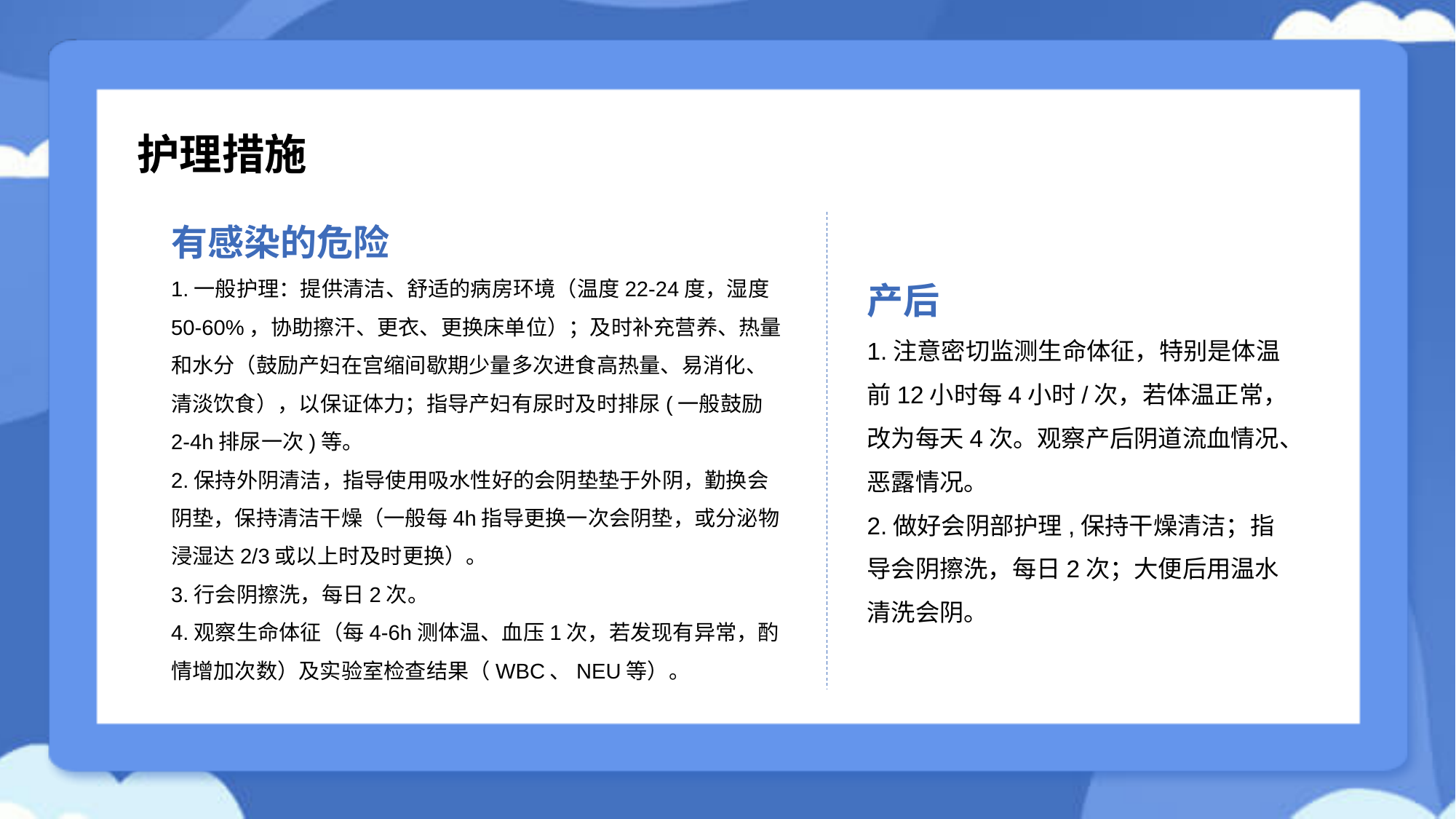

护理措施
有感染的危险
1.一般护理：提供清洁、舒适的病房环境（温度22-24度，湿度50-60%，协助擦汗、更衣、更换床单位）；及时补充营养、热量和水分（鼓励产妇在宫缩间歇期少量多次进食高热量、易消化、清淡饮食），以保证体力；指导产妇有尿时及时排尿(一般鼓励2-4h排尿一次)等。
2.保持外阴清洁，指导使用吸水性好的会阴垫垫于外阴，勤换会阴垫，保持清洁干燥（一般每4h指导更换一次会阴垫，或分泌物浸湿达2/3或以上时及时更换）。
3.行会阴擦洗，每日2次。
4.观察生命体征（每4-6h测体温、血压1次，若发现有异常，酌情增加次数）及实验室检查结果（WBC、NEU等）。
产后
1.注意密切监测生命体征，特别是体温前12小时每4小时/次，若体温正常，改为每天4次。观察产后阴道流血情况、恶露情况。
2.做好会阴部护理,保持干燥清洁；指导会阴擦洗，每日2次；大便后用温水清洗会阴。